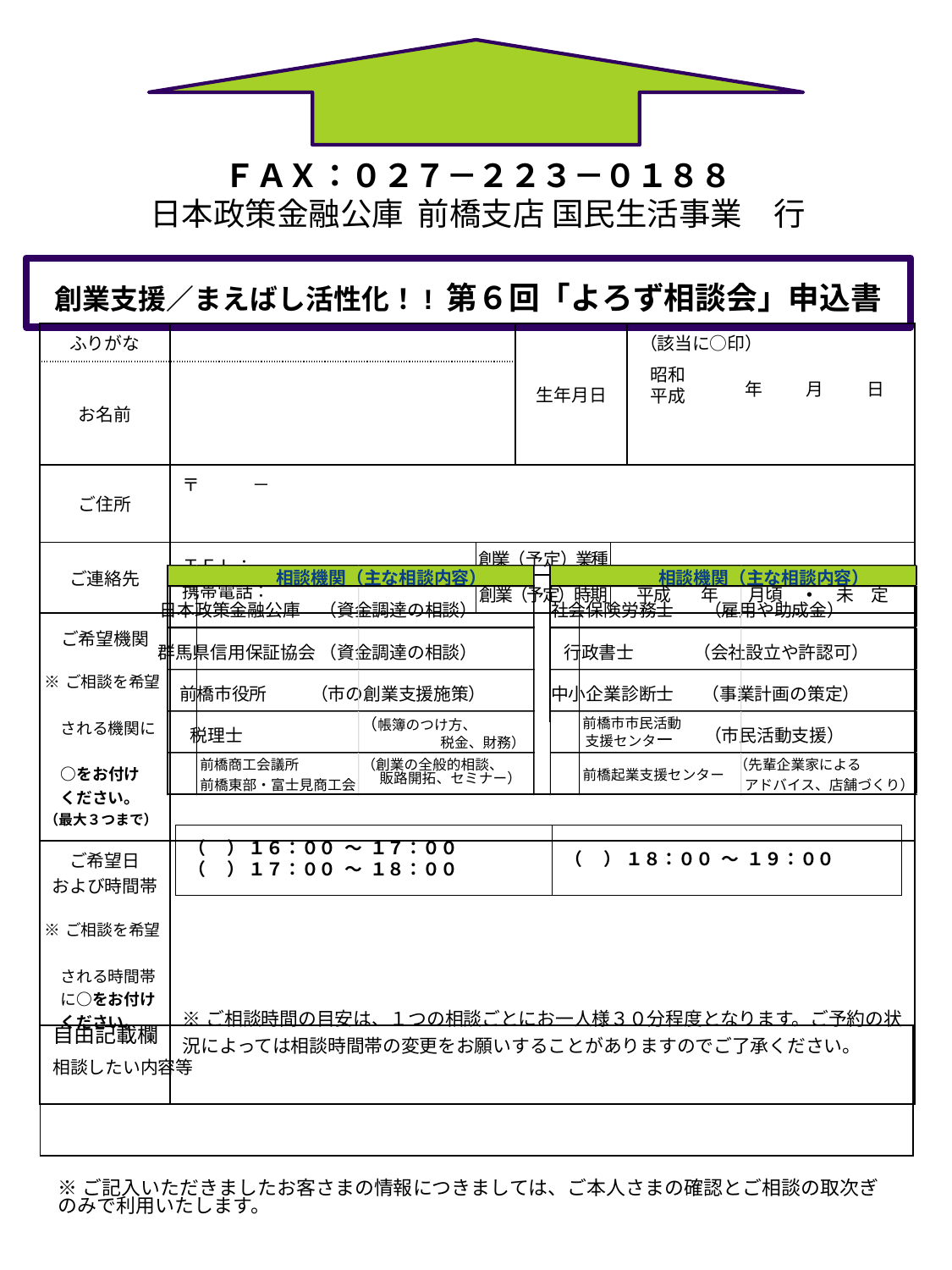

ＦＡＸ：０２７－２２３－０１８８
日本政策金融公庫  前橋支店 国民生活事業　行
# 創業支援／まえばし活性化！! 第６回「よろず相談会」申込書
| ふりがな |  |  | 生年月日 |  | （該当に○印） 　　　　　　年　　 月　　 日 |
| --- | --- | --- | --- | --- | --- |
| お名前 |  |  |  |  |  |
| ご住所 | 〒　　　－ |  |  |  |  |
| ご連絡先 | ＴＥＬ： 携帯電話： | 創業（予定）業種 |  |  |  |
|  |  | 創業（予定）時期 |  | 平成 　 年 　 月頃　・　未　定 |  |
| ご希望機関 ※ご相談を希望　 　される機関に　　 　○をお付け　 　ください。 （最大３つまで） |  |  |  |  |  |
| ご希望日 および時間帯 ※ご相談を希望　 　される時間帯 　に○をお付け 　ください。 | ※ご相談時間の目安は、１つの相談ごとにお一人様３０分程度となります。ご予約の状況によっては相談時間帯の変更をお願いすることがありますのでご了承ください。 |  |  |  |  |
昭和
平成

相談機関（主な相談内容）
相談機関（主な相談内容）

日本政策金融公庫
（資金調達の相談）
社会保険労務士
（雇用や助成金）

群馬県信用保証協会
（資金調達の相談）
行政書士
（会社設立や許認可）

前橋市役所
（市の創業支援施策）
中小企業診断士
（事業計画の策定）

（帳簿のつけ方、
前橋市市民活動
税理士
（市民活動支援）
支援センター
　税金、財務）

前橋商工会議所
（創業の全般的相談、
（先輩企業家による
　販路開拓、セミナー）
前橋起業支援センター
前橋東部・富士見商工会

アドバイス、店舗づくり）

| （　 ） １６：００ ～ １７：００　 （　 ） １７：００ ～ １８：００ | （ 　） １８：００ ～ １９：００ |
| --- | --- |
| 自由記載欄 |
| --- |
| 相談したい内容等 |
※ご記入いただきましたお客さまの情報につきましては、ご本人さまの確認とご相談の取次ぎのみで利用いたします。